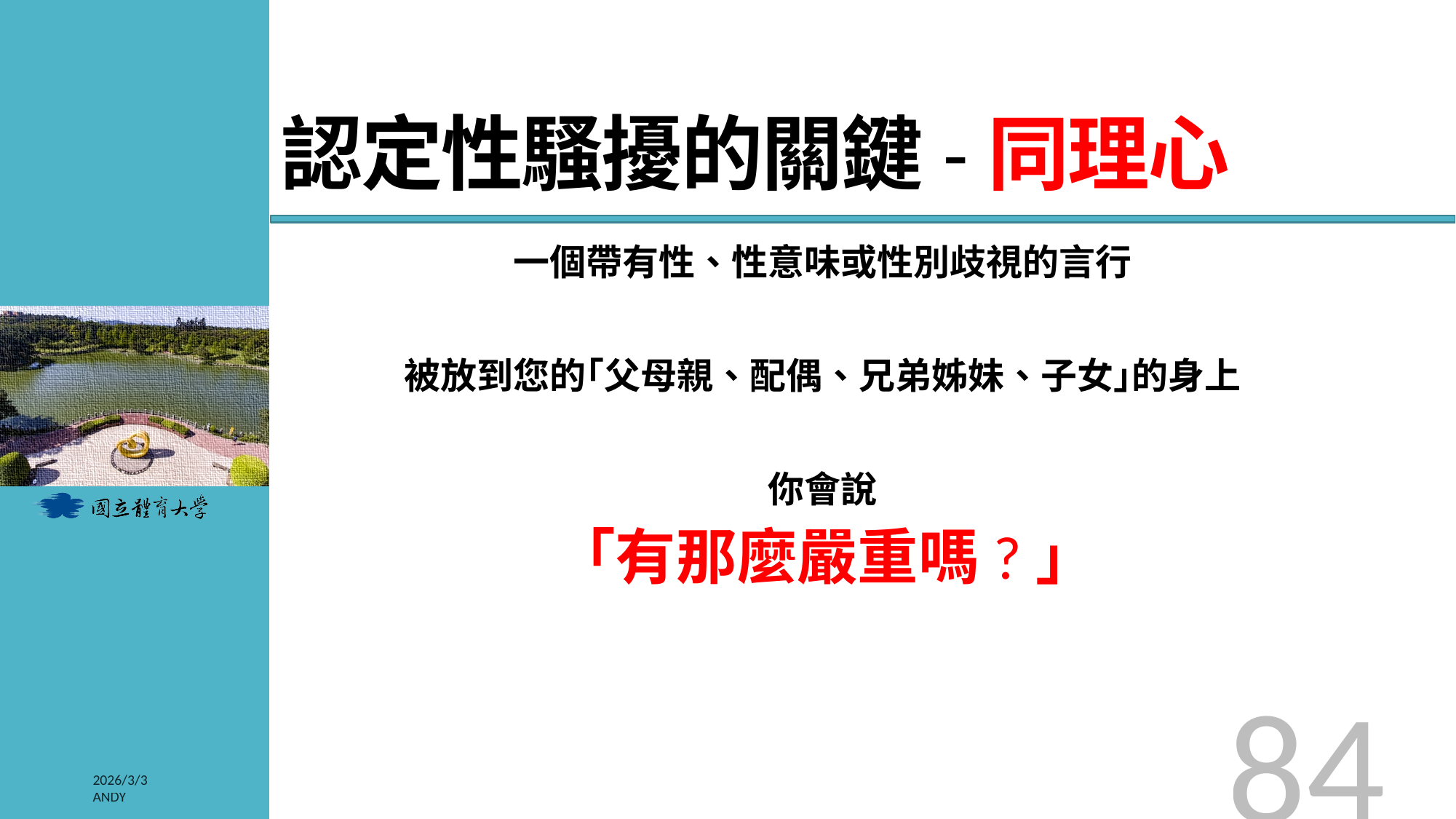

# 認定性騷擾的關鍵-同理心
一個帶有性、性意味或性別歧視的言行

被放到您的｢父母親、配偶、兄弟姊妹、子女｣的身上

你會說
｢有那麼嚴重嗎?｣
84
2026/3/3
Andy